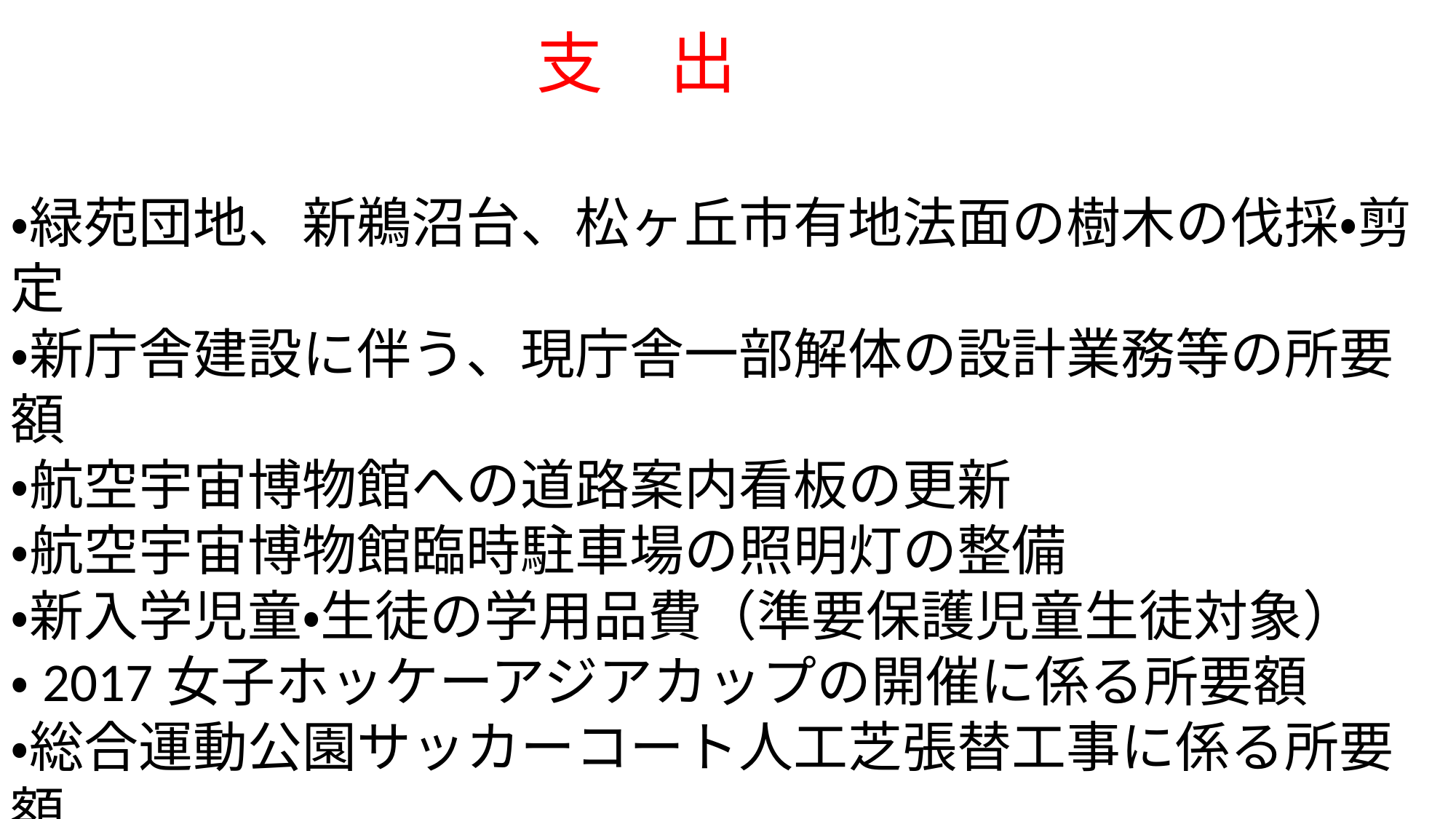

支　出
・緑苑団地、新鵜沼台、松ヶ丘市有地法面の樹木の伐採・剪定
・新庁舎建設に伴う、現庁舎一部解体の設計業務等の所要額
・航空宇宙博物館への道路案内看板の更新
・航空宇宙博物館臨時駐車場の照明灯の整備
・新入学児童・生徒の学用品費（準要保護児童生徒対象）
・2017女子ホッケーアジアカップの開催に係る所要額
・総合運動公園サッカーコート人工芝張替工事に係る所要額